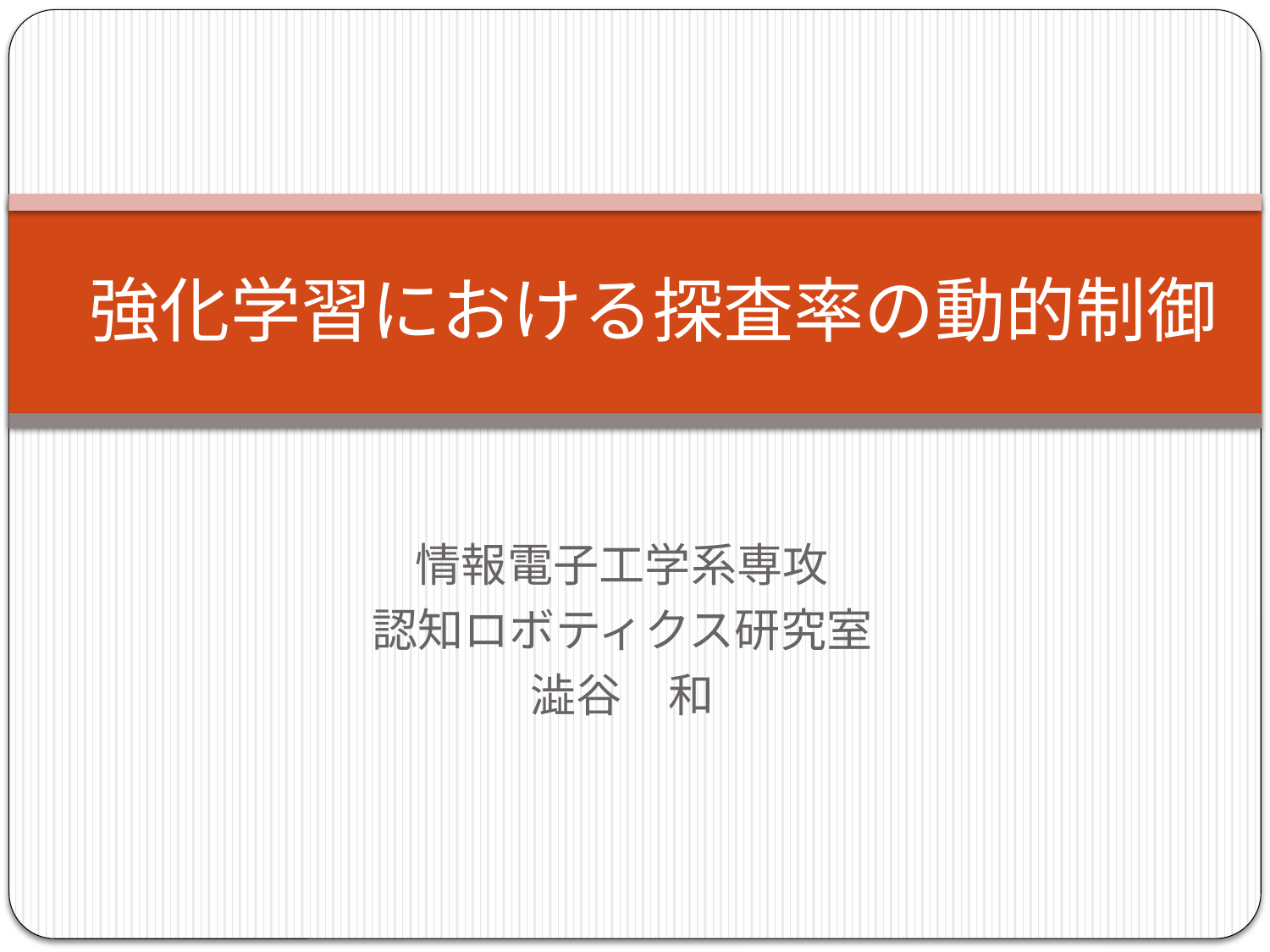

# 強化学習における探査率の動的制御
情報電子工学系専攻
認知ロボティクス研究室
澁谷　和